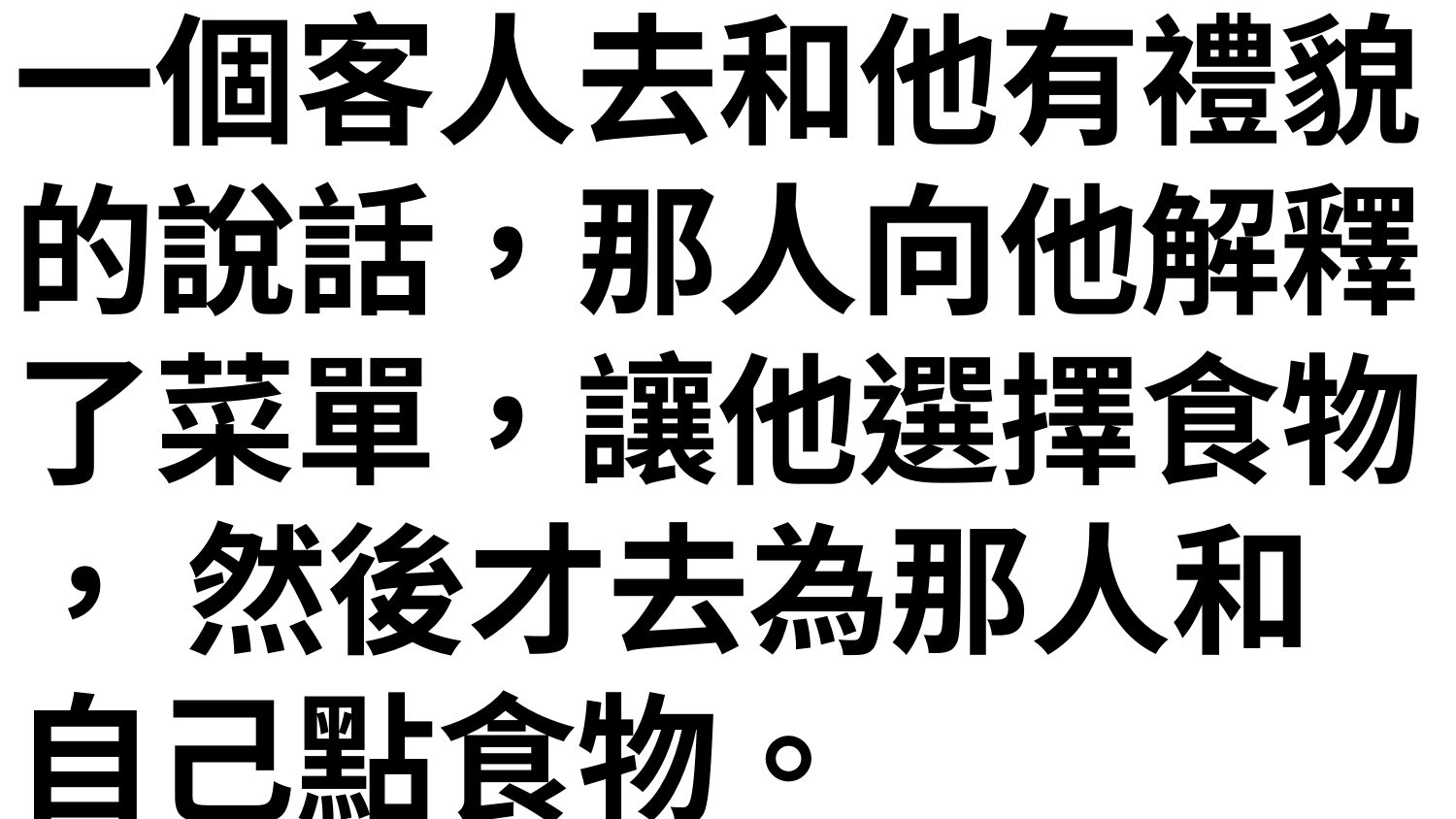

一個客人去和他有禮貌的說話，那人向他解釋了菜單，讓他選擇食物
， 然後才去為那人和自己點食物。